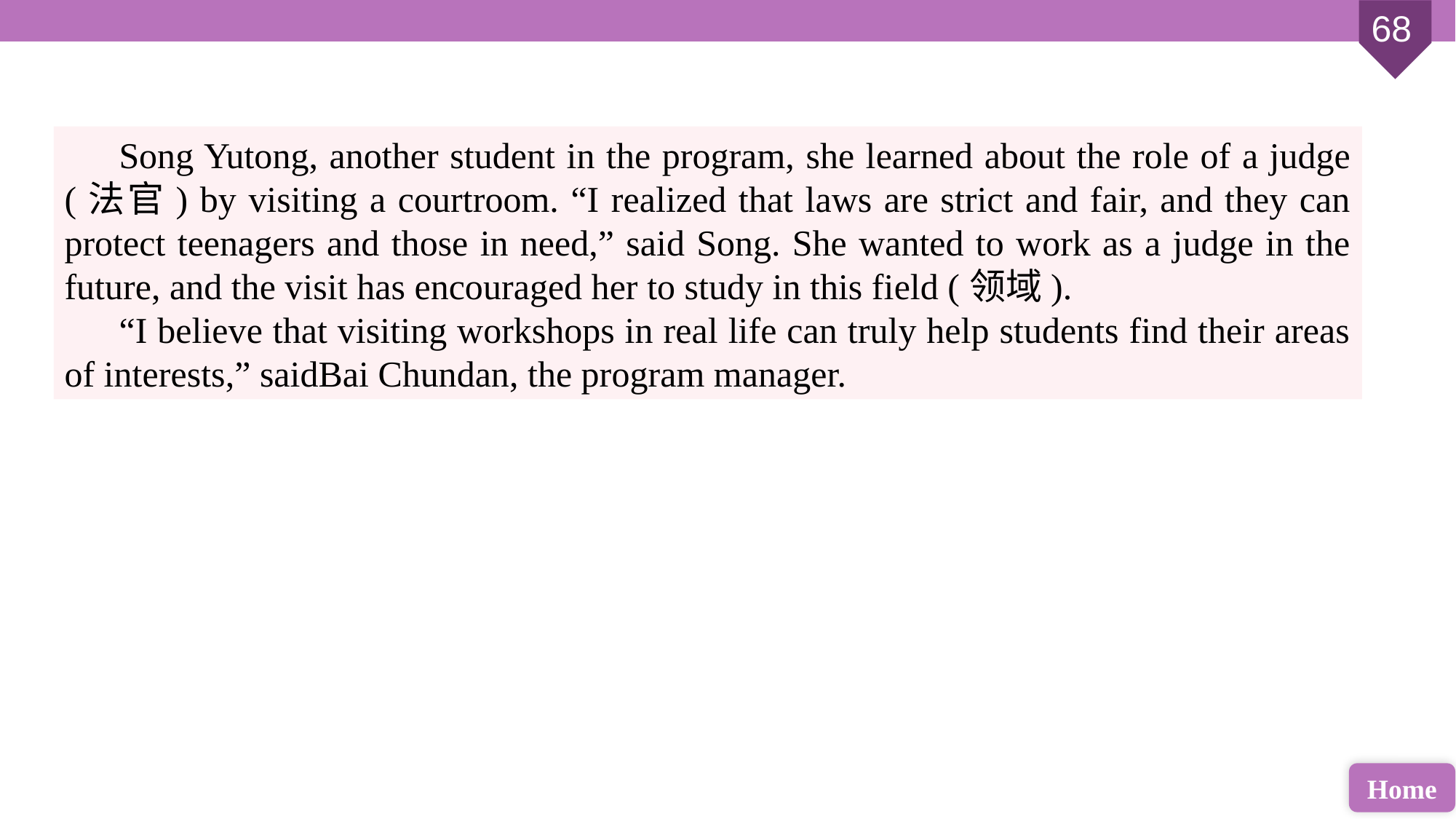

Song Yutong, another student in the program, she learned about the role of a judge (法官) by visiting a courtroom. “I realized that laws are strict and fair, and they can protect teenagers and those in need,” said Song. She wanted to work as a judge in the future, and the visit has encouraged her to study in this field (领域).
“I believe that visiting workshops in real life can truly help students find their areas of interests,” saidBai Chundan, the program manager.